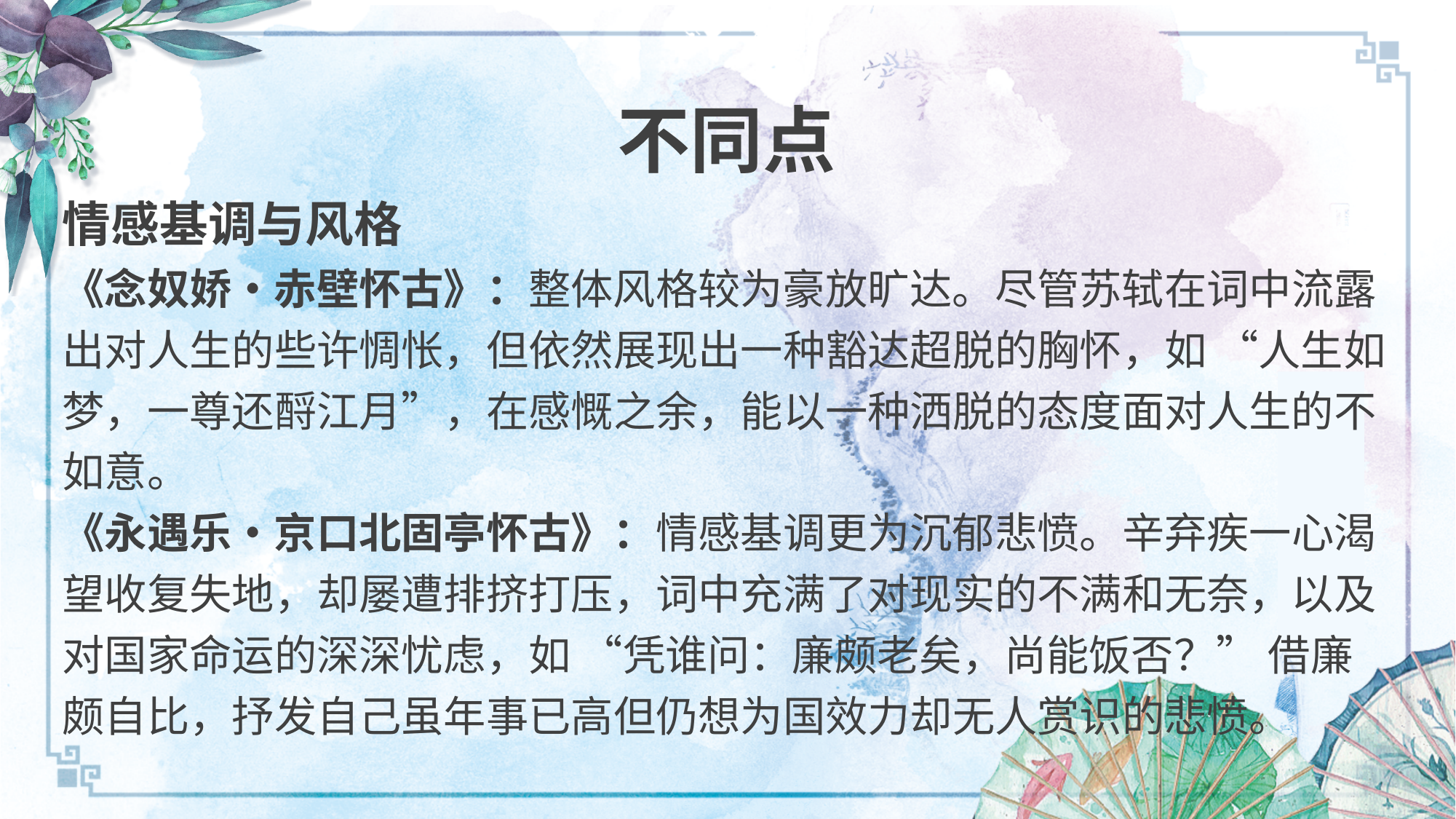

不同点
情感基调与风格
《念奴娇・赤壁怀古》：整体风格较为豪放旷达。尽管苏轼在词中流露出对人生的些许惆怅，但依然展现出一种豁达超脱的胸怀，如 “人生如梦，一尊还酹江月”，在感慨之余，能以一种洒脱的态度面对人生的不如意。
《永遇乐・京口北固亭怀古》：情感基调更为沉郁悲愤。辛弃疾一心渴望收复失地，却屡遭排挤打压，词中充满了对现实的不满和无奈，以及对国家命运的深深忧虑，如 “凭谁问：廉颇老矣，尚能饭否？” 借廉颇自比，抒发自己虽年事已高但仍想为国效力却无人赏识的悲愤。